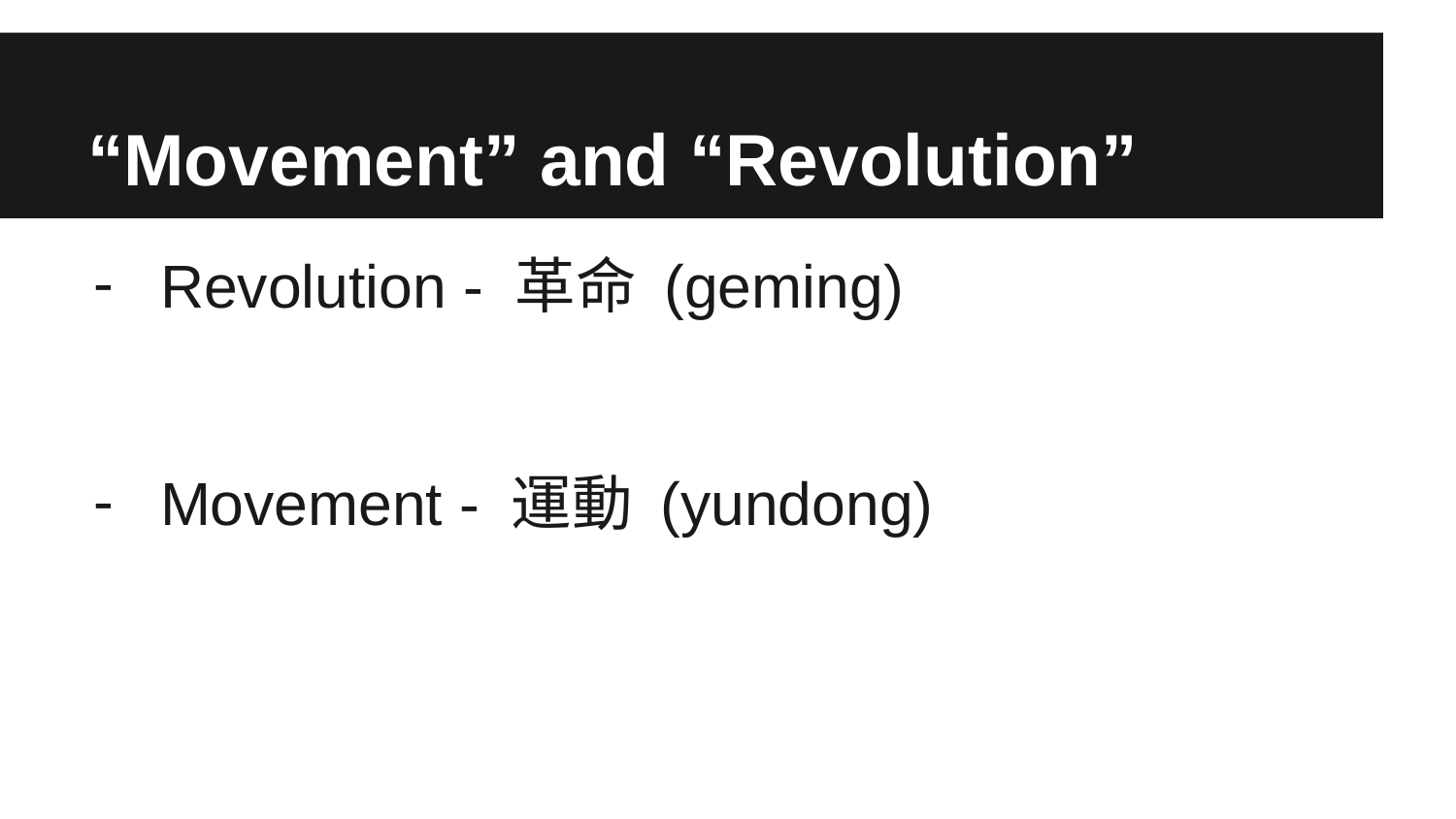

# “Movement” and “Revolution”
Revolution - 革命 (geming)

Movement - 運動 (yundong)